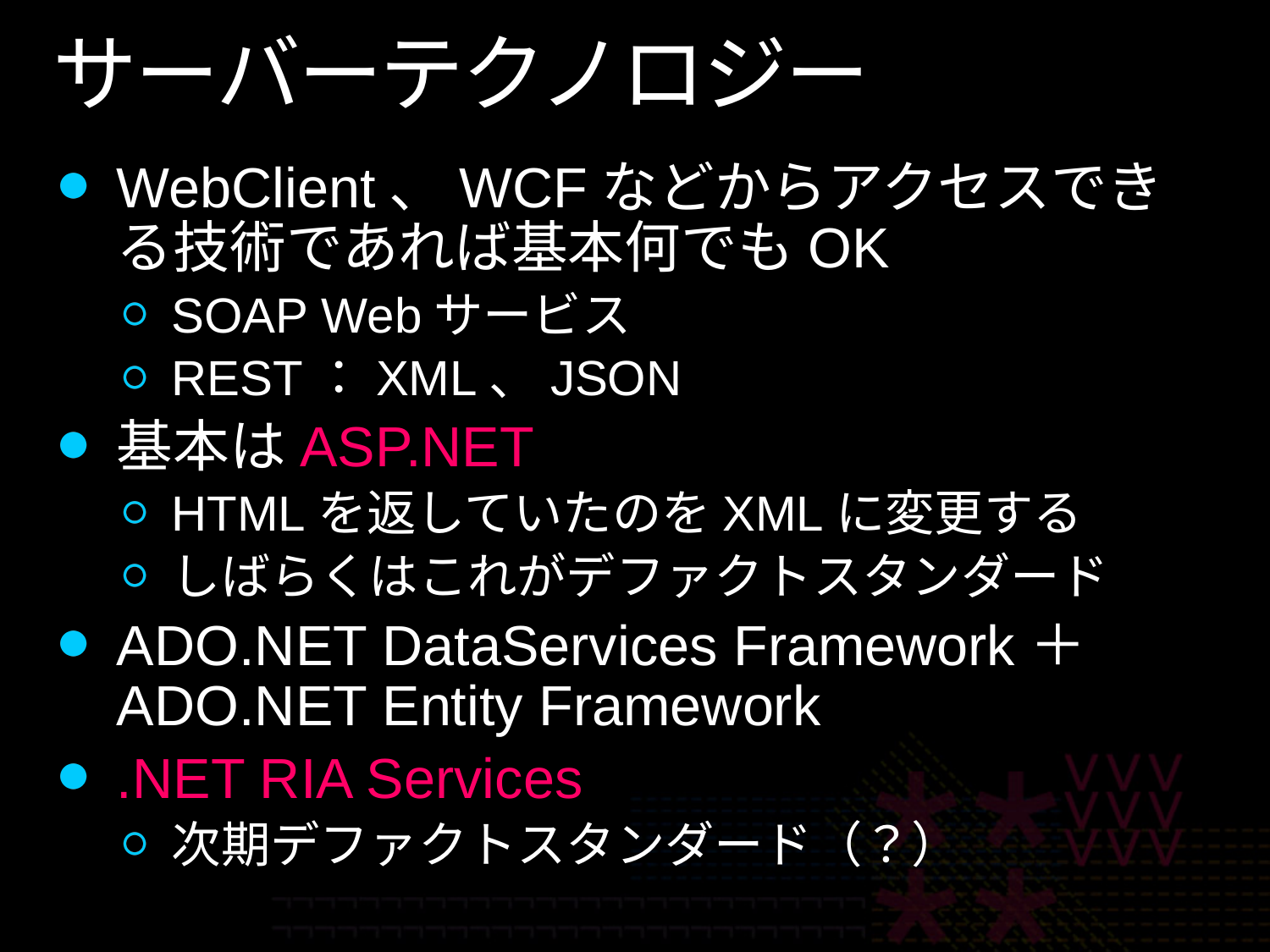

# サーバーテクノロジー
WebClient、WCFなどからアクセスできる技術であれば基本何でもOK
SOAP Webサービス
REST：XML、JSON
基本はASP.NET
HTMLを返していたのをXMLに変更する
しばらくはこれがデファクトスタンダード
ADO.NET DataServices Framework＋ ADO.NET Entity Framework
.NET RIA Services
次期デファクトスタンダード（？）